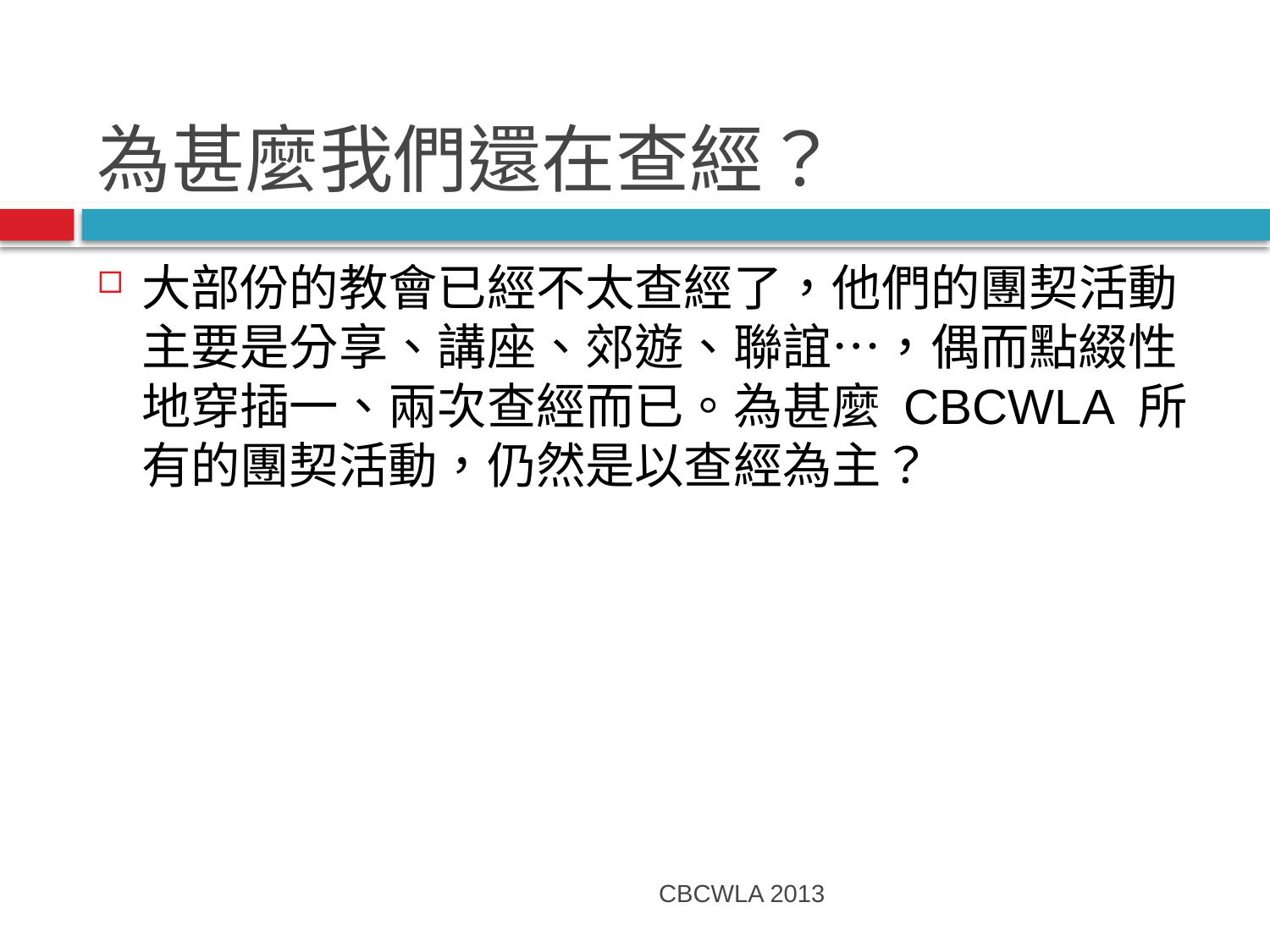

# 為甚麼我們還在查經？
大部份的教會已經不太查經了，他們的團契活動主要是分享、講座、郊遊、聯誼…，偶而點綴性地穿插一、兩次查經而已。為甚麼 CBCWLA 所有的團契活動，仍然是以查經為主？
CBCWLA 2013